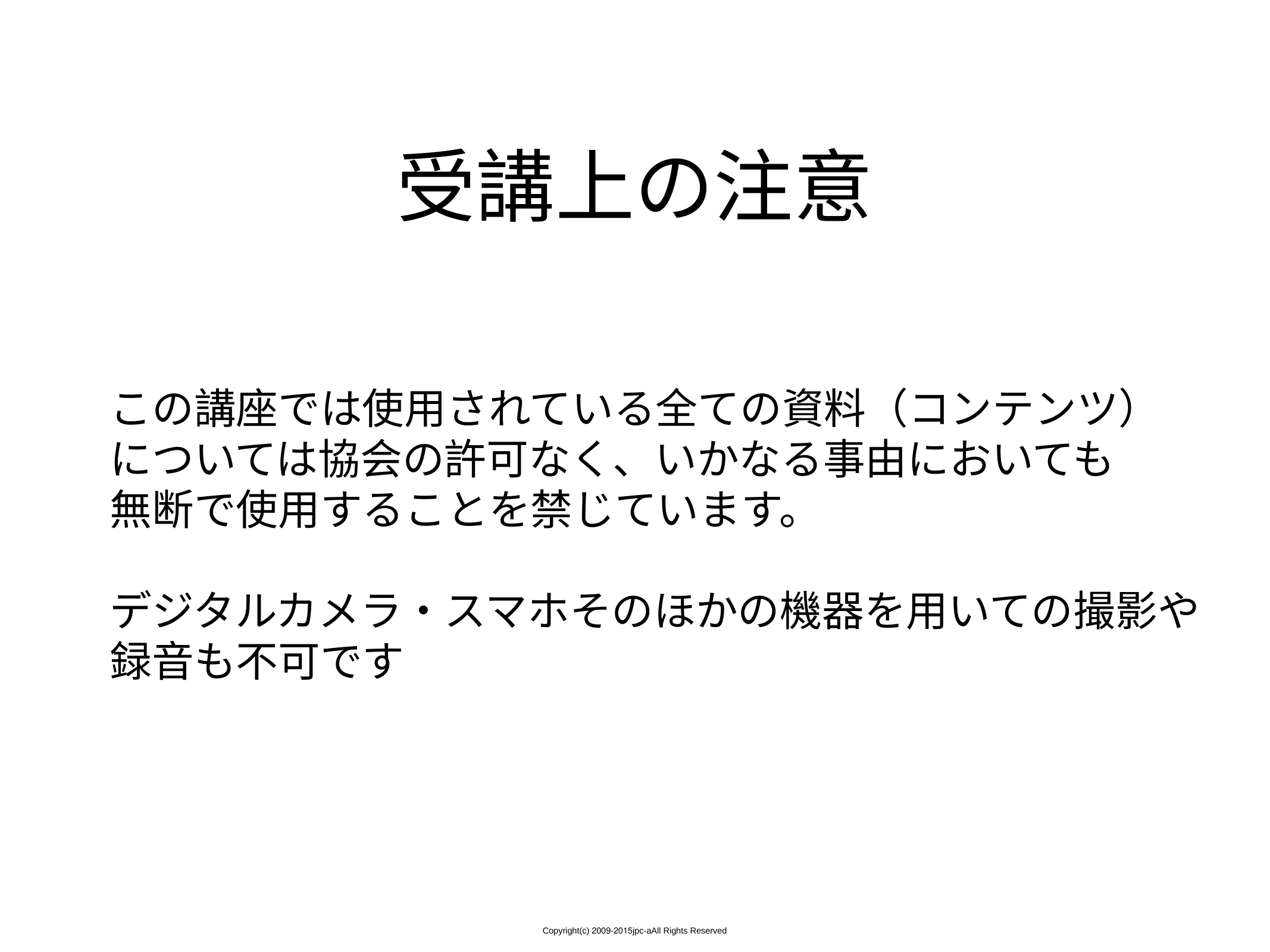

受講上の注意
この講座では使用されている全ての資料（コンテンツ）
については協会の許可なく、いかなる事由においても
無断で使用することを禁じています。
デジタルカメラ・スマホそのほかの機器を用いての撮影や
録音も不可です
2